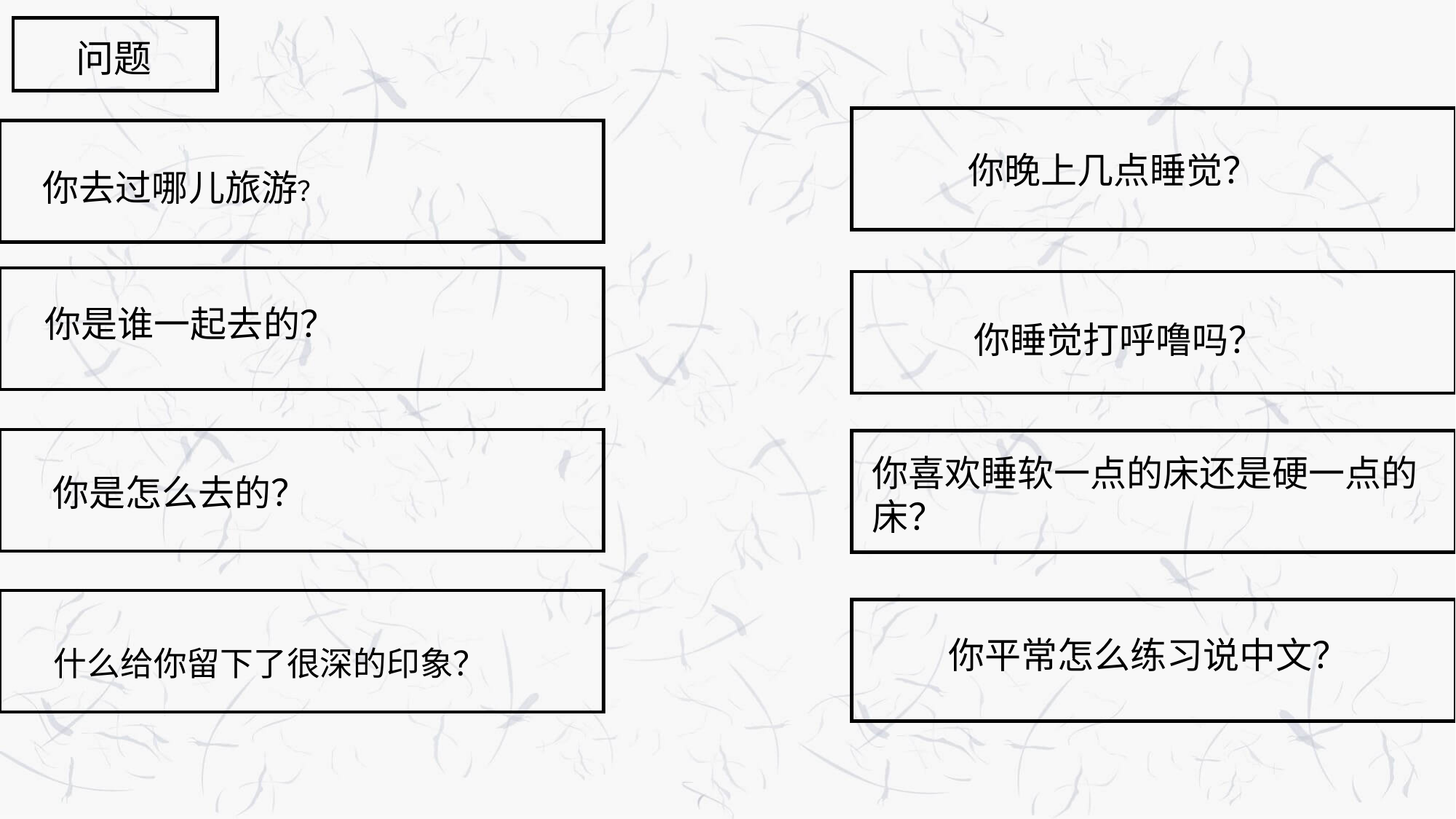

问题

你晚上几点睡觉？
你去过哪儿旅游？

你是谁一起去的？
你睡觉打呼噜吗？

你喜欢睡软一点的床还是硬一点的床？
你是怎么去的？

你平常怎么练习说中文？
什么给你留下了很深的印象？